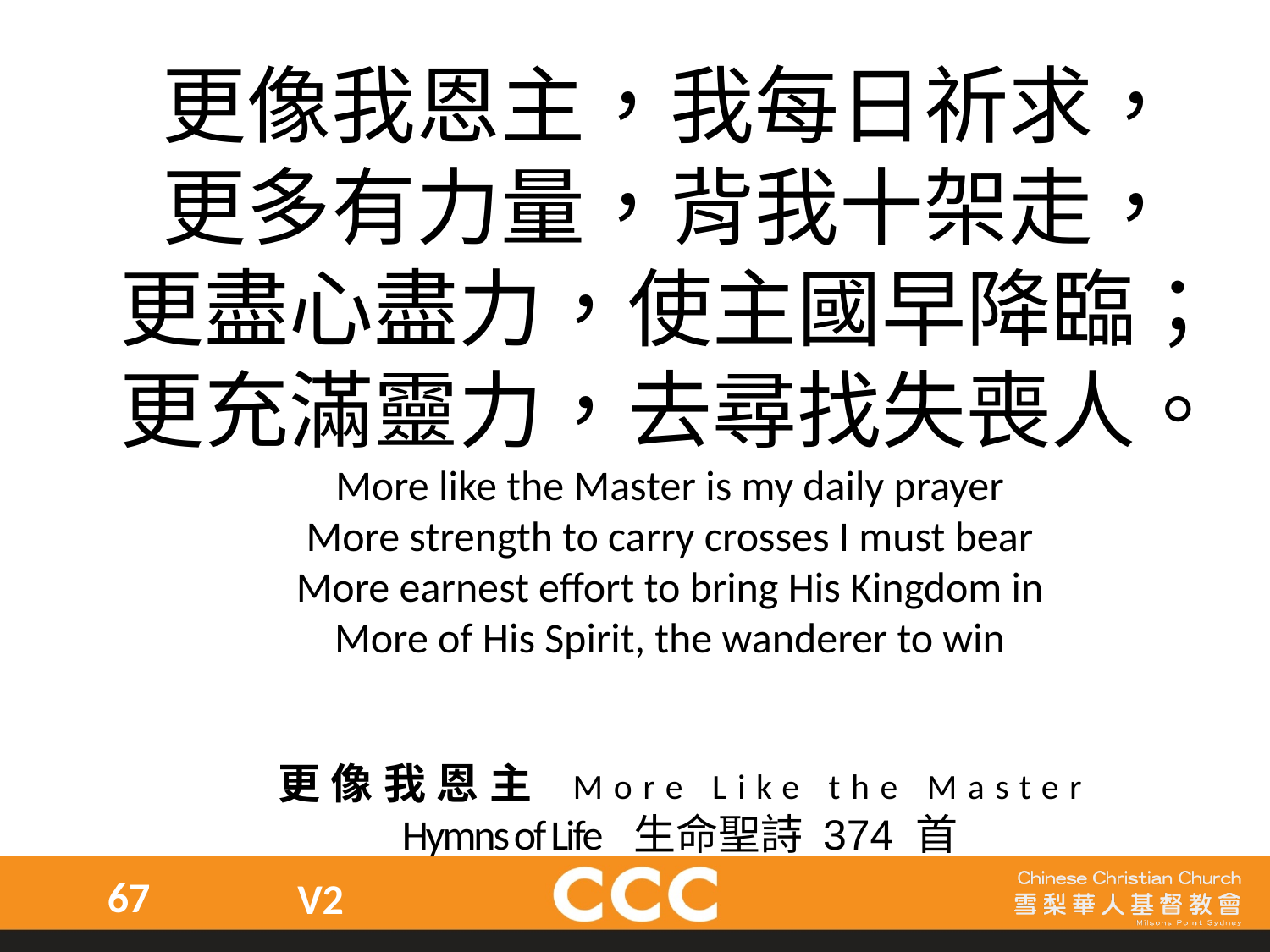

更像我恩主，我每日祈求，
更多有力量，背我十架走，
更盡心盡力，使主國早降臨；
更充滿靈力，去尋找失喪人。
More like the Master is my daily prayer
More strength to carry crosses I must bear
More earnest effort to bring His Kingdom in
More of His Spirit, the wanderer to win
更像我恩主 More Like the Master
Hymns of Life   生命聖詩 374 首
67
V2